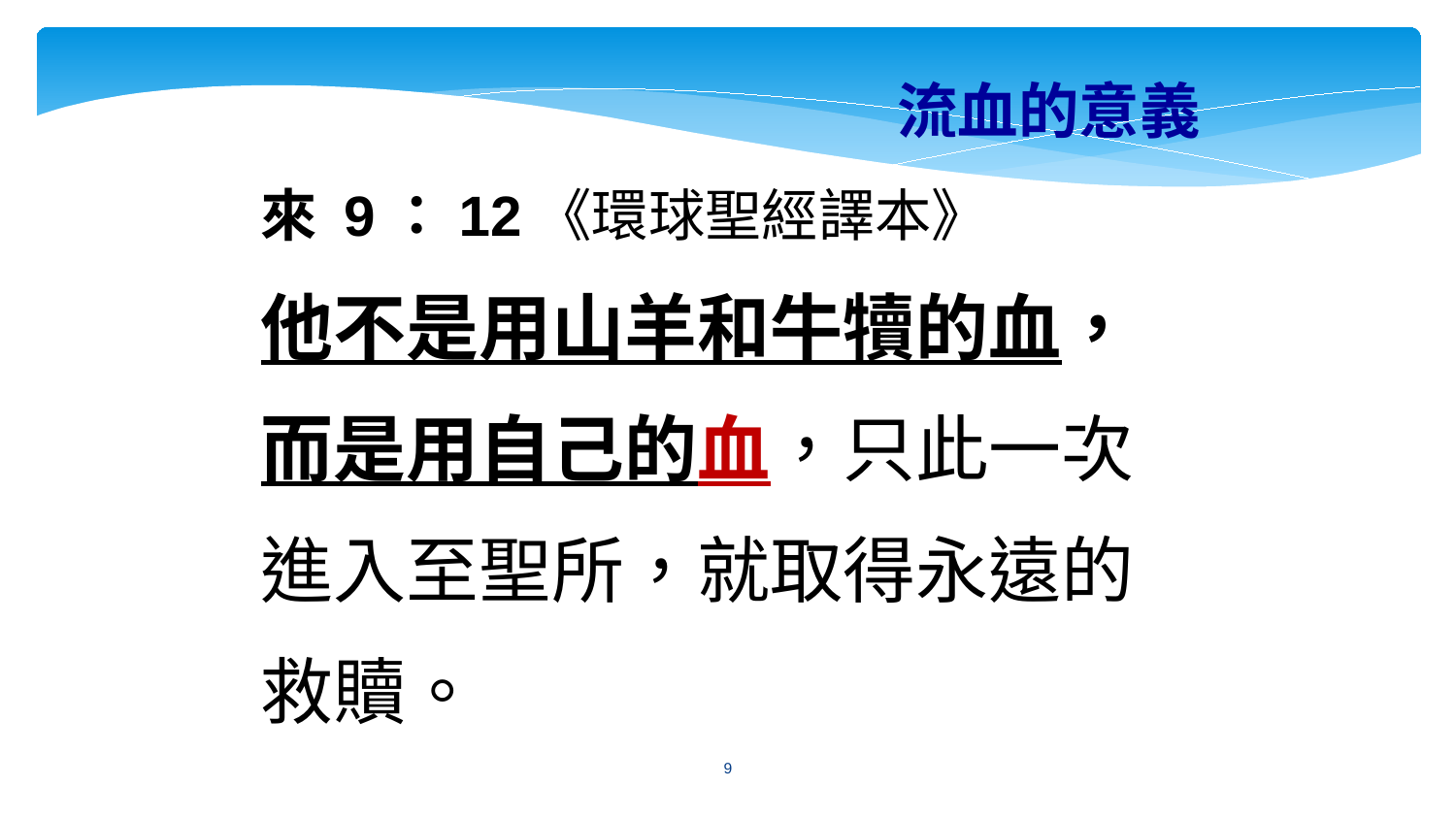

流血的意義
來 9：12《環球聖經譯本》
他不是用山羊和牛犢的血，而是用自己的血，只此一次進入至聖所，就取得永遠的救贖。
9